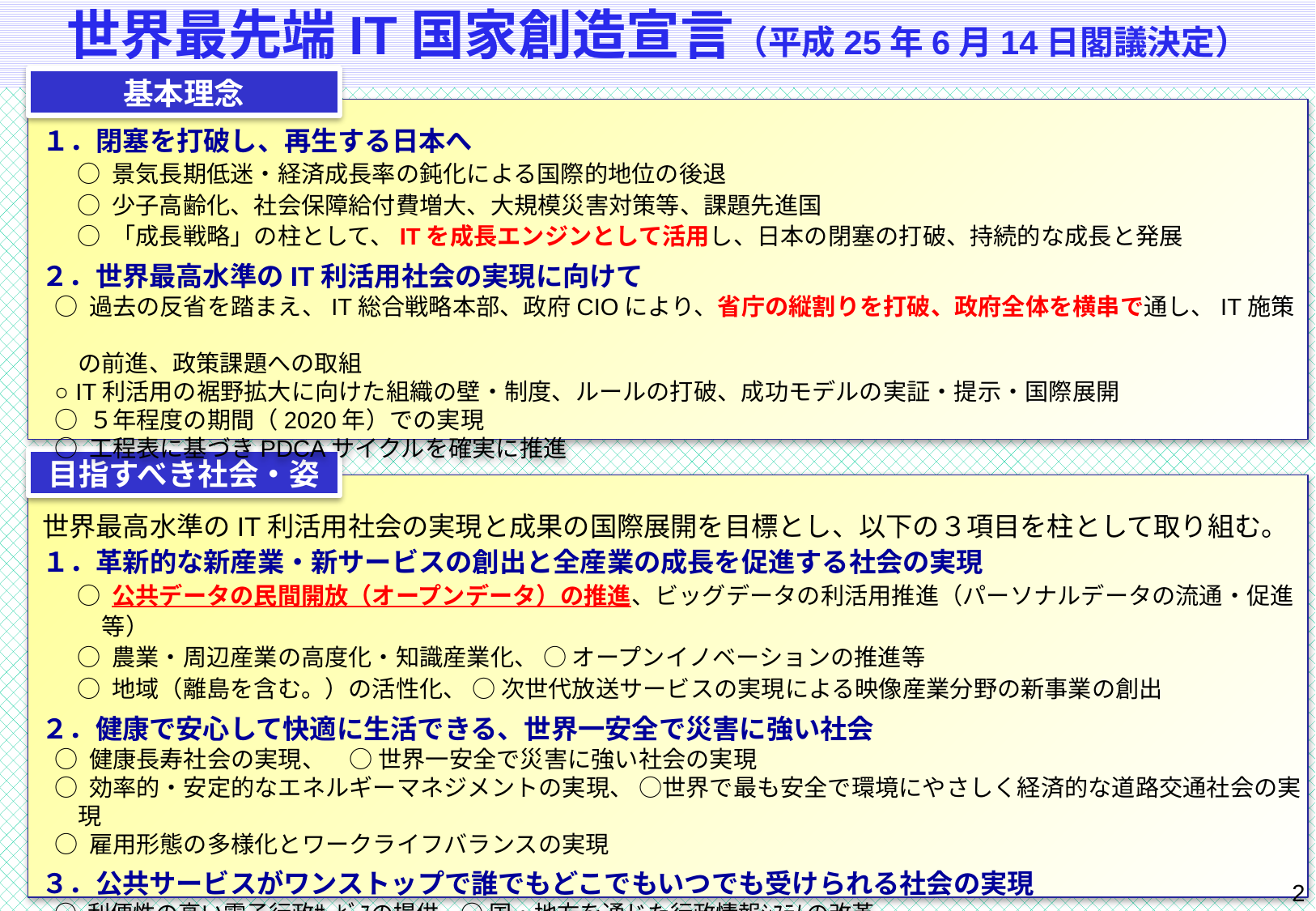

世界最先端IT国家創造宣言（平成25年6月14日閣議決定）
基本理念

１．閉塞を打破し、再生する日本へ
○ 景気長期低迷・経済成長率の鈍化による国際的地位の後退
○ 少子高齢化、社会保障給付費増大、大規模災害対策等、課題先進国
○ 「成長戦略」の柱として、ITを成長エンジンとして活用し、日本の閉塞の打破、持続的な成長と発展

２．世界最高水準のIT利活用社会の実現に向けて
○ 過去の反省を踏まえ、IT総合戦略本部、政府CIOにより、省庁の縦割りを打破、政府全体を横串で通し、IT施策
　の前進、政策課題への取組
○ IT利活用の裾野拡大に向けた組織の壁・制度、ルールの打破、成功モデルの実証・提示・国際展開
○ ５年程度の期間（2020年）での実現
○ 工程表に基づきPDCAサイクルを確実に推進
目指すべき社会・姿

世界最高水準のIT利活用社会の実現と成果の国際展開を目標とし、以下の３項目を柱として取り組む。
１．革新的な新産業・新サービスの創出と全産業の成長を促進する社会の実現
○ 公共データの民間開放（オープンデータ）の推進、ビッグデータの利活用推進（パーソナルデータの流通・促進等）
○ 農業・周辺産業の高度化・知識産業化、 ○ オープンイノベーションの推進等
○ 地域（離島を含む。）の活性化、 ○ 次世代放送サービスの実現による映像産業分野の新事業の創出

２．健康で安心して快適に生活できる、世界一安全で災害に強い社会
○ 健康長寿社会の実現、　○ 世界一安全で災害に強い社会の実現
○ 効率的・安定的なエネルギーマネジメントの実現、 ○世界で最も安全で環境にやさしく経済的な道路交通社会の実現
○ 雇用形態の多様化とワークライフバランスの実現

３．公共サービスがワンストップで誰でもどこでもいつでも受けられる社会の実現
○ 利便性の高い電子行政ｻｰﾋﾞｽの提供、○ 国・地方を通じた行政情報ｼｽﾃﾑの改革、
○ 政府におけるITガバナンスの強化

2